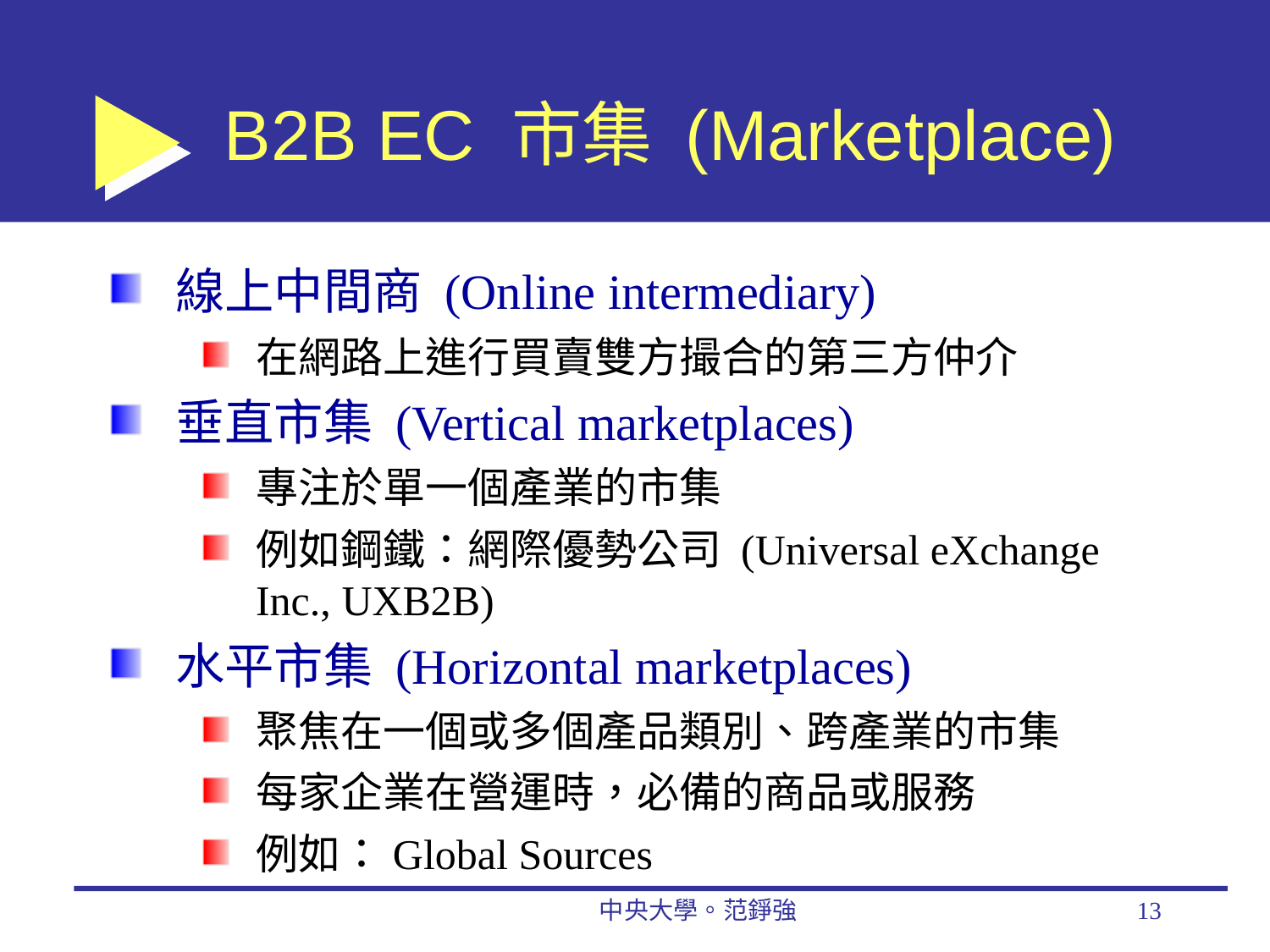

# B2B EC 市集 (Marketplace)
線上中間商 (Online intermediary)
在網路上進行買賣雙方撮合的第三方仲介
垂直市集 (Vertical marketplaces)
專注於單一個產業的市集
例如鋼鐵：網際優勢公司 (Universal eXchange Inc., UXB2B)
水平市集 (Horizontal marketplaces)
聚焦在一個或多個產品類別、跨產業的市集
每家企業在營運時，必備的商品或服務
例如：Global Sources

中央大學。范錚強
13